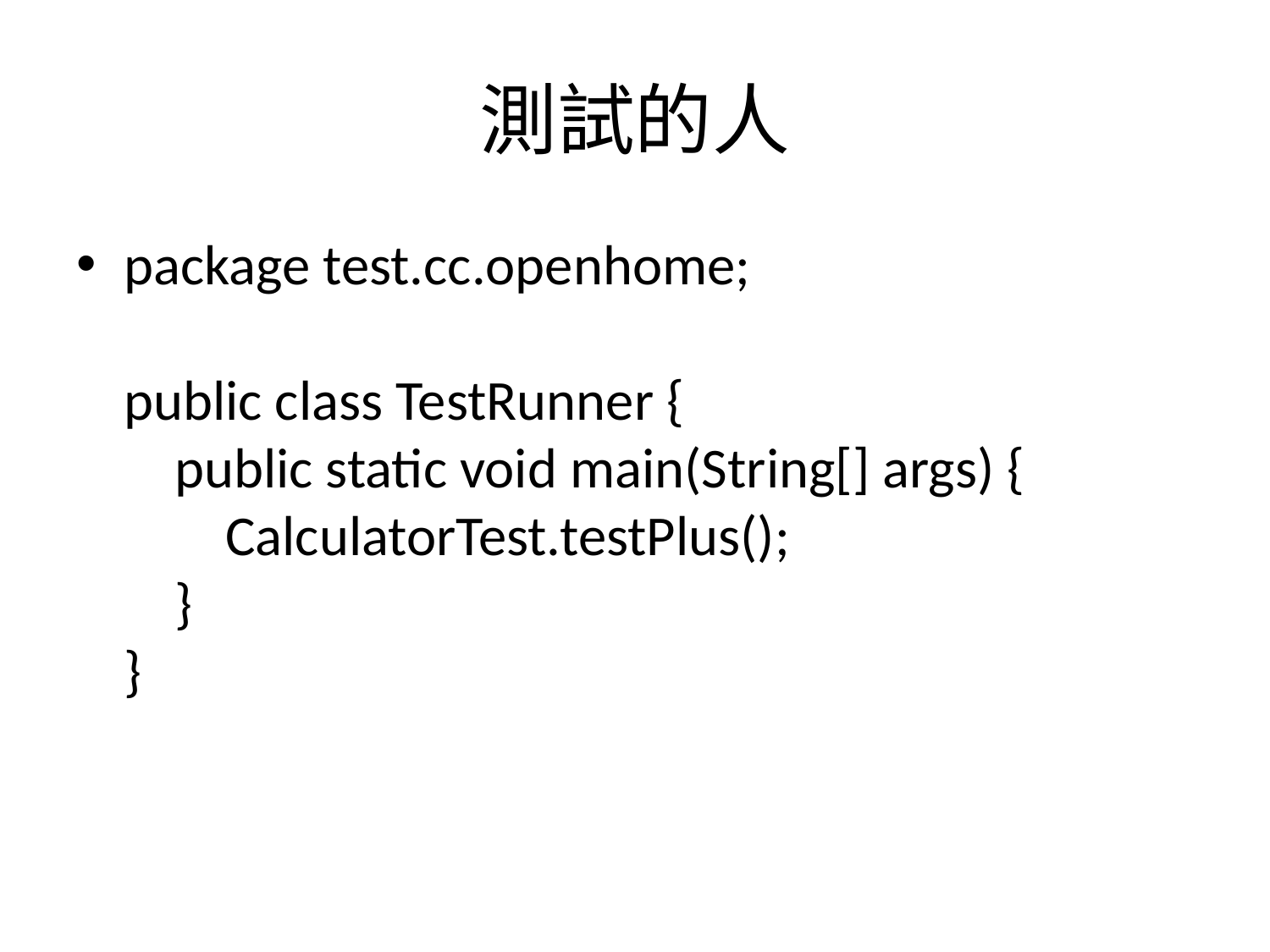

# 測試的人
package test.cc.openhome;
public class TestRunner {
    public static void main(String[] args) {
        CalculatorTest.testPlus();
    }
}